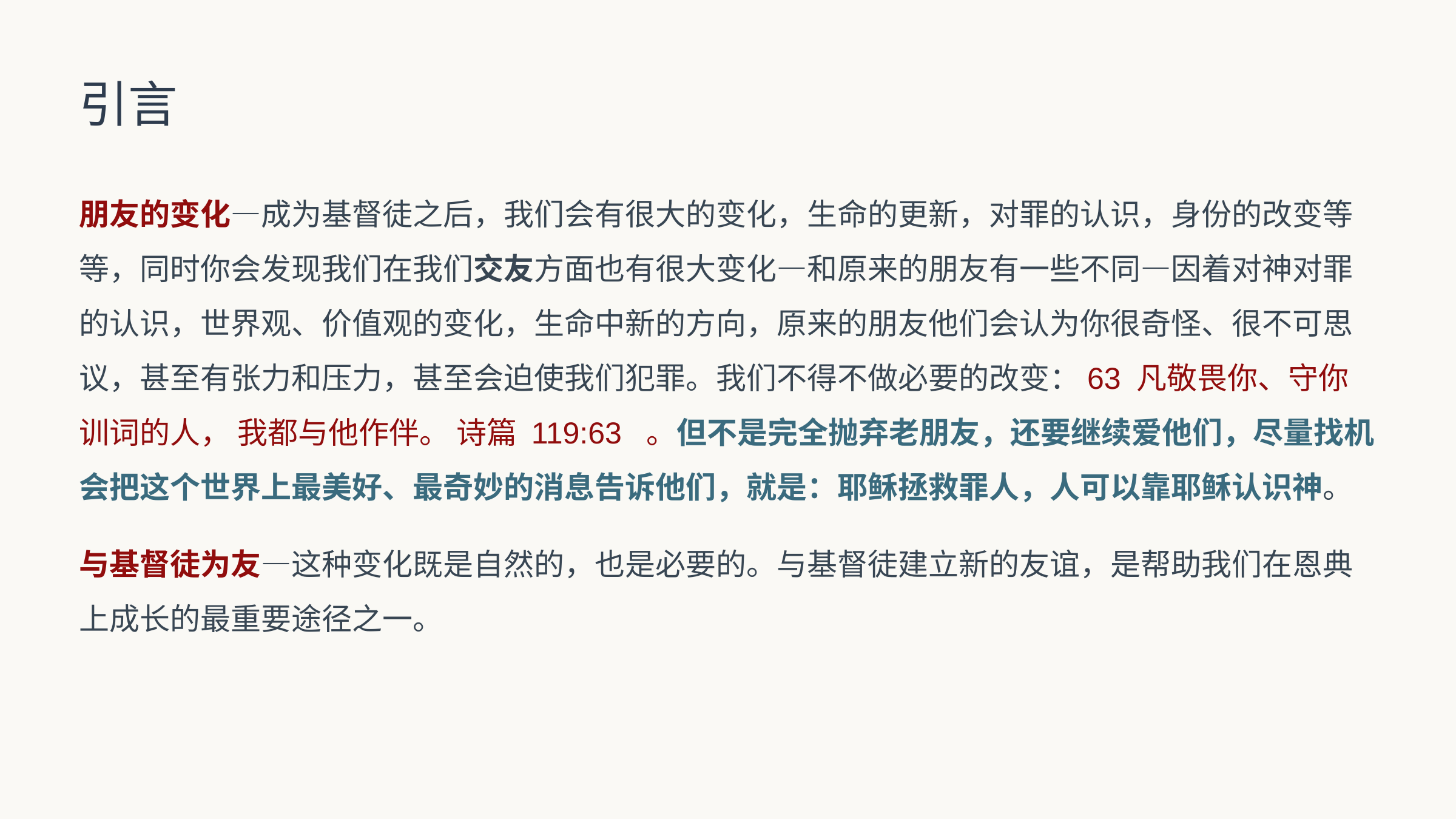

引言
朋友的变化—成为基督徒之后，我们会有很大的变化，生命的更新，对罪的认识，身份的改变等等，同时你会发现我们在我们交友方面也有很大变化—和原来的朋友有一些不同—因着对神对罪的认识，世界观、价值观的变化，生命中新的方向，原来的朋友他们会认为你很奇怪、很不可思议，甚至有张力和压力，甚至会迫使我们犯罪。我们不得不做必要的改变：63 凡敬畏你、守你训词的人， 我都与他作伴。 诗篇 119:63  。但不是完全抛弃老朋友，还要继续爱他们，尽量找机会把这个世界上最美好、最奇妙的消息告诉他们，就是：耶稣拯救罪人，人可以靠耶稣认识神。
与基督徒为友—这种变化既是自然的，也是必要的。与基督徒建立新的友谊，是帮助我们在恩典上成长的最重要途径之一。